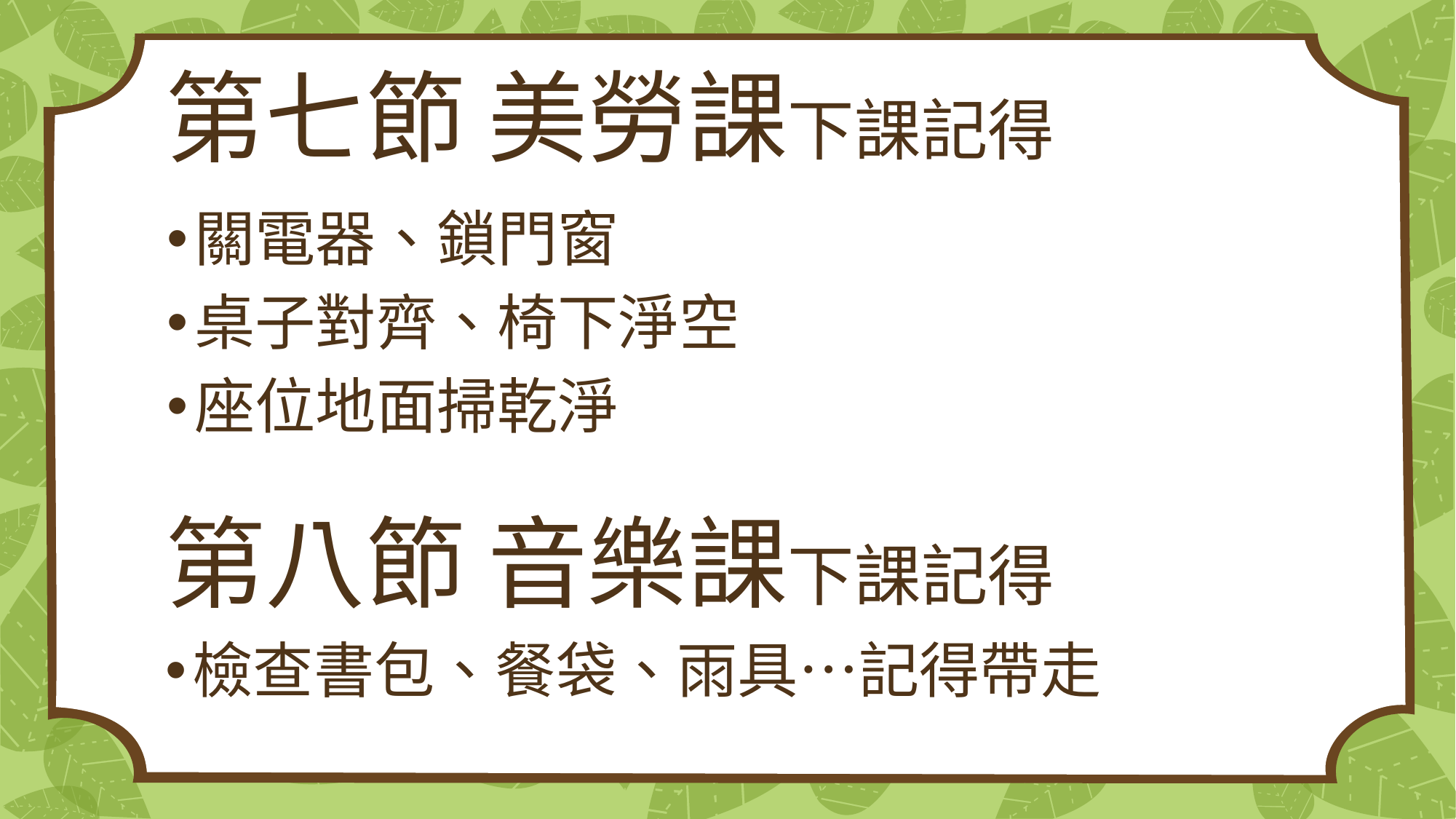

# 第七節 美勞課下課記得
關電器、鎖門窗
桌子對齊、椅下淨空
座位地面掃乾淨
第八節 音樂課下課記得
檢查書包、餐袋、雨具…記得帶走